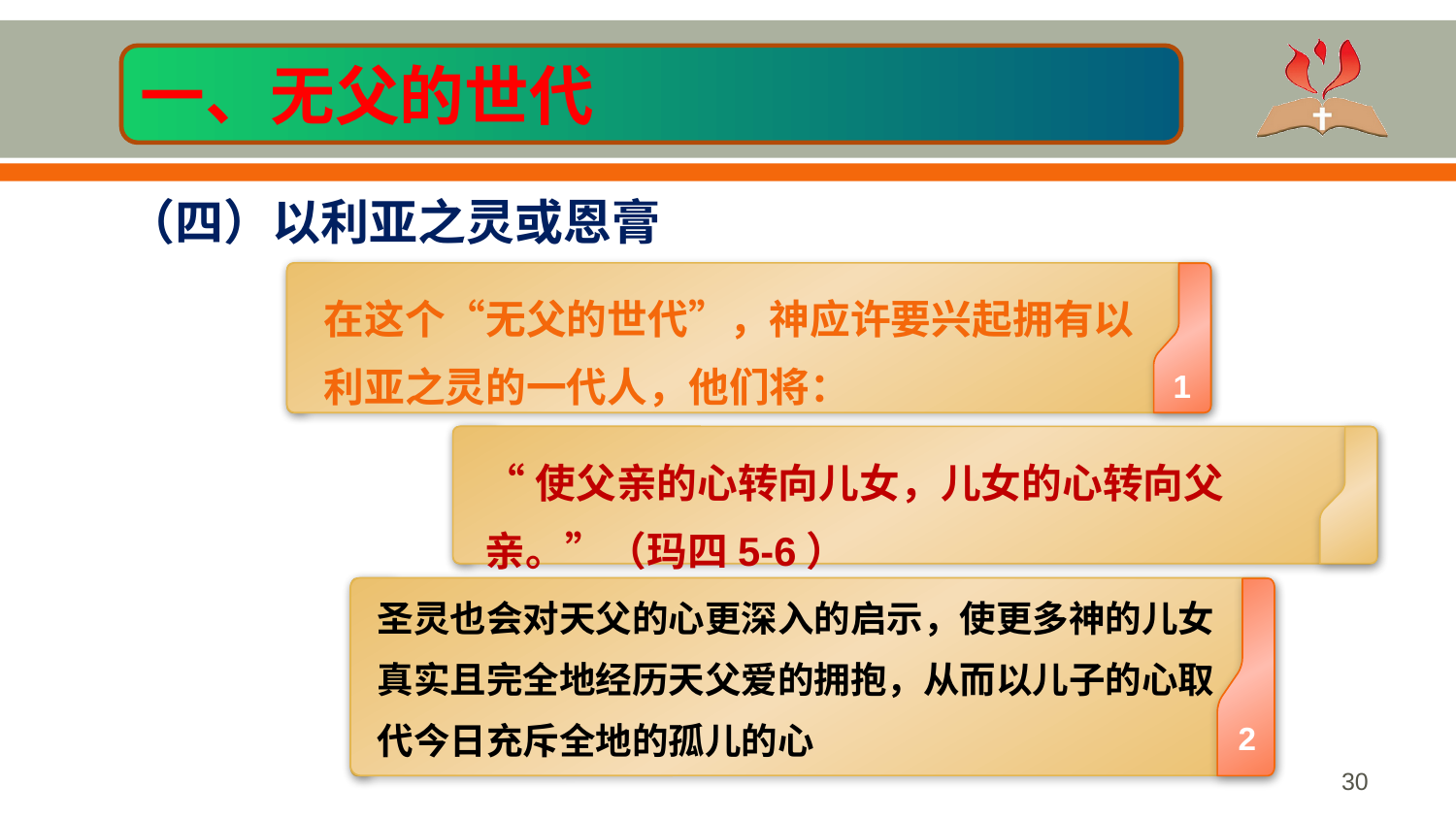

一、无父的世代
（四）以利亚之灵或恩膏

在这个“无父的世代”，神应许要兴起拥有以利亚之灵的一代人，他们将：
1

“使父亲的心转向儿女，儿女的心转向父亲。”（玛四5-6）

圣灵也会对天父的心更深入的启示，使更多神的儿女真实且完全地经历天父爱的拥抱，从而以儿子的心取代今日充斥全地的孤儿的心
2
30